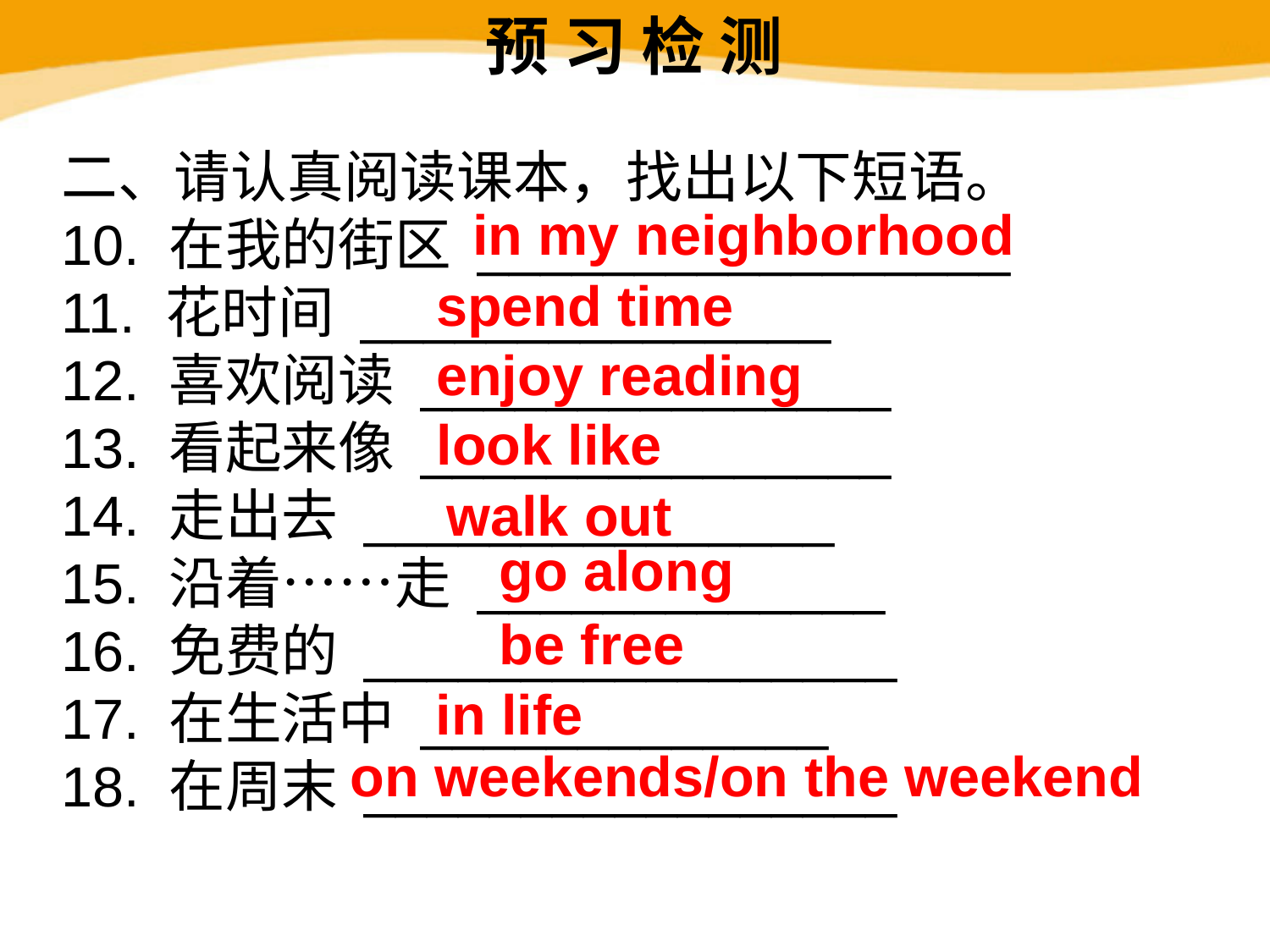

预 习 检 测
二、请认真阅读课本，找出以下短语。
10. 在我的街区 _________________
11. 花时间 _______________
12. 喜欢阅读 _______________
13. 看起来像 _______________
14. 走出去 _______________
15. 沿着……走 _____________
16. 免费的 _________________
17. 在生活中 _____________
18. 在周末 _________________
 in my neighborhood
spend time
enjoy reading
look like
walk out
go along
be free
in life
on weekends/on the weekend